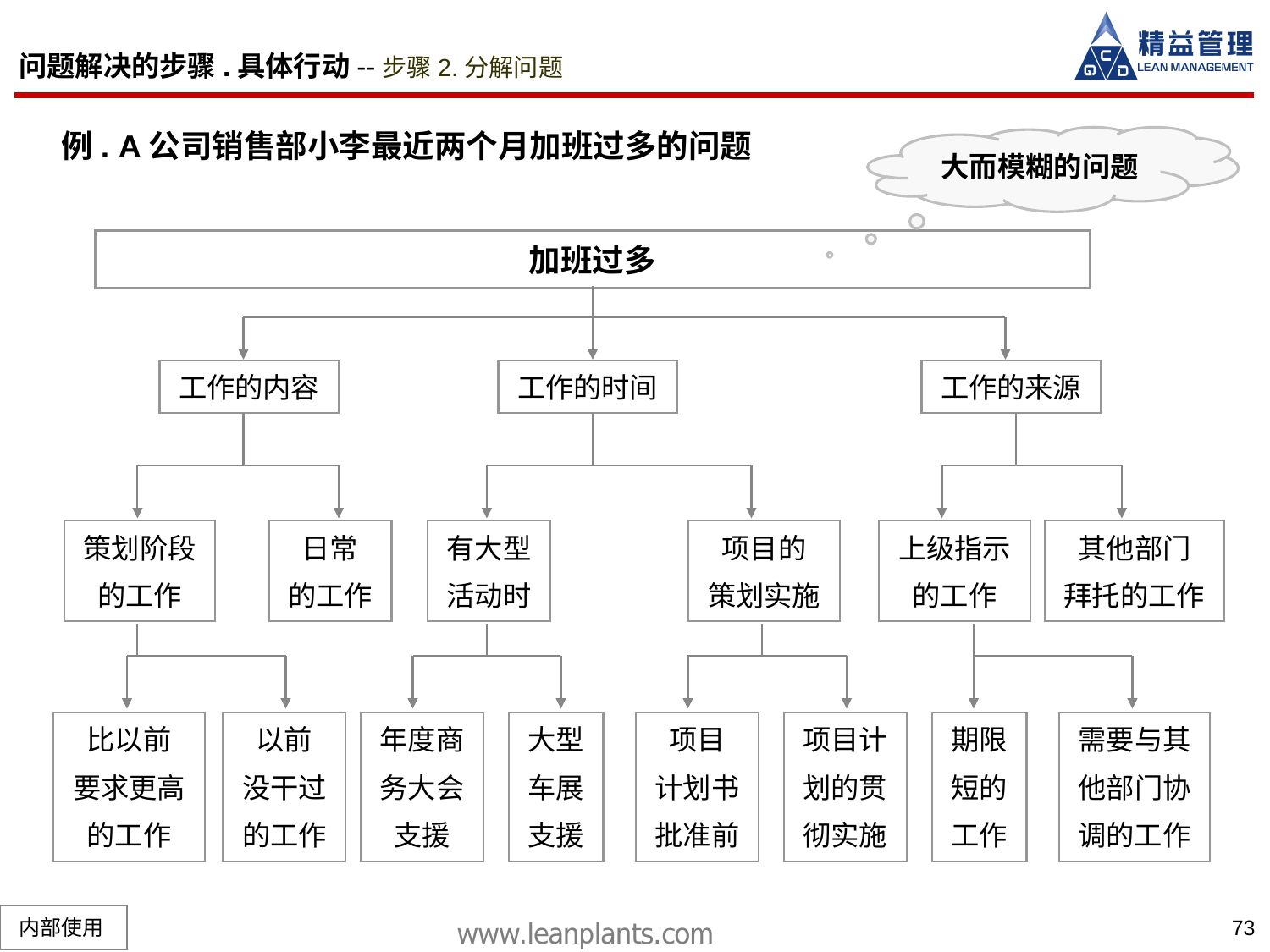

问题解决的步骤.具体行动--步骤2.分解问题
例. A公司销售部小李最近两个月加班过多的问题
大而模糊的问题
加班过多
工作的内容
工作的时间
工作的来源
策划阶段
的工作
日常
的工作
有大型
活动时
项目的
策划实施
上级指示
的工作
其他部门
拜托的工作
比以前
要求更高
的工作
以前
没干过
的工作
年度商
务大会
支援
大型
车展
支援
项目
计划书
批准前
项目计
划的贯
彻实施
期限
短的
工作
需要与其
他部门协
调的工作
内部使用